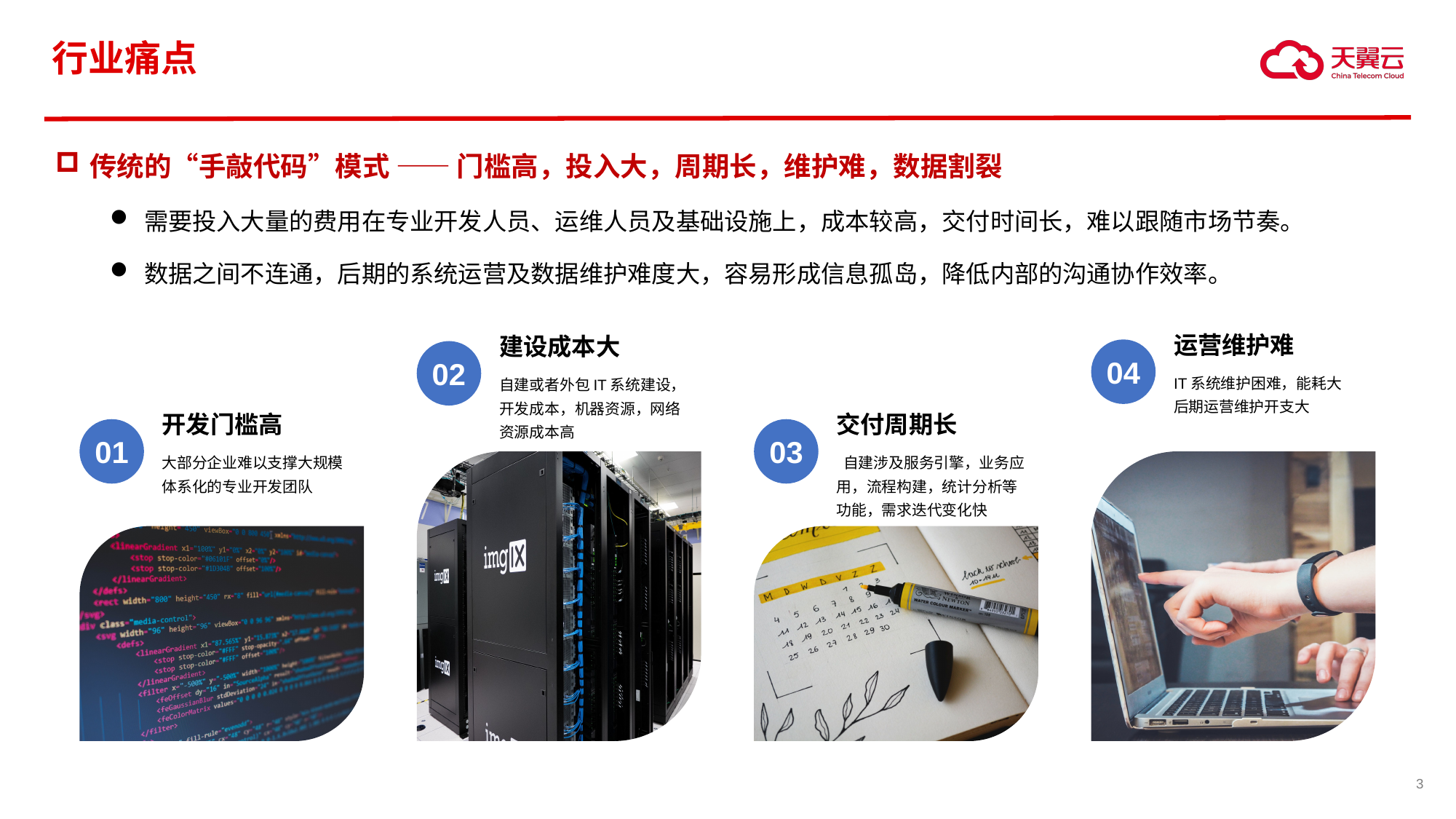

行业痛点
传统的“手敲代码”模式 —— 门槛高，投入大，周期长，维护难，数据割裂
需要投入大量的费用在专业开发人员、运维人员及基础设施上，成本较高，交付时间长，难以跟随市场节奏。
数据之间不连通，后期的系统运营及数据维护难度大，容易形成信息孤岛，降低内部的沟通协作效率。
运营维护难
04
IT系统维护困难，能耗大
后期运营维护开支大

建设成本大
02
自建或者外包IT系统建设，开发成本，机器资源，网络资源成本高

开发门槛高
01
大部分企业难以支撑大规模体系化的专业开发团队

交付周期长
03
 自建涉及服务引擎，业务应用，流程构建，统计分析等功能，需求迭代变化快